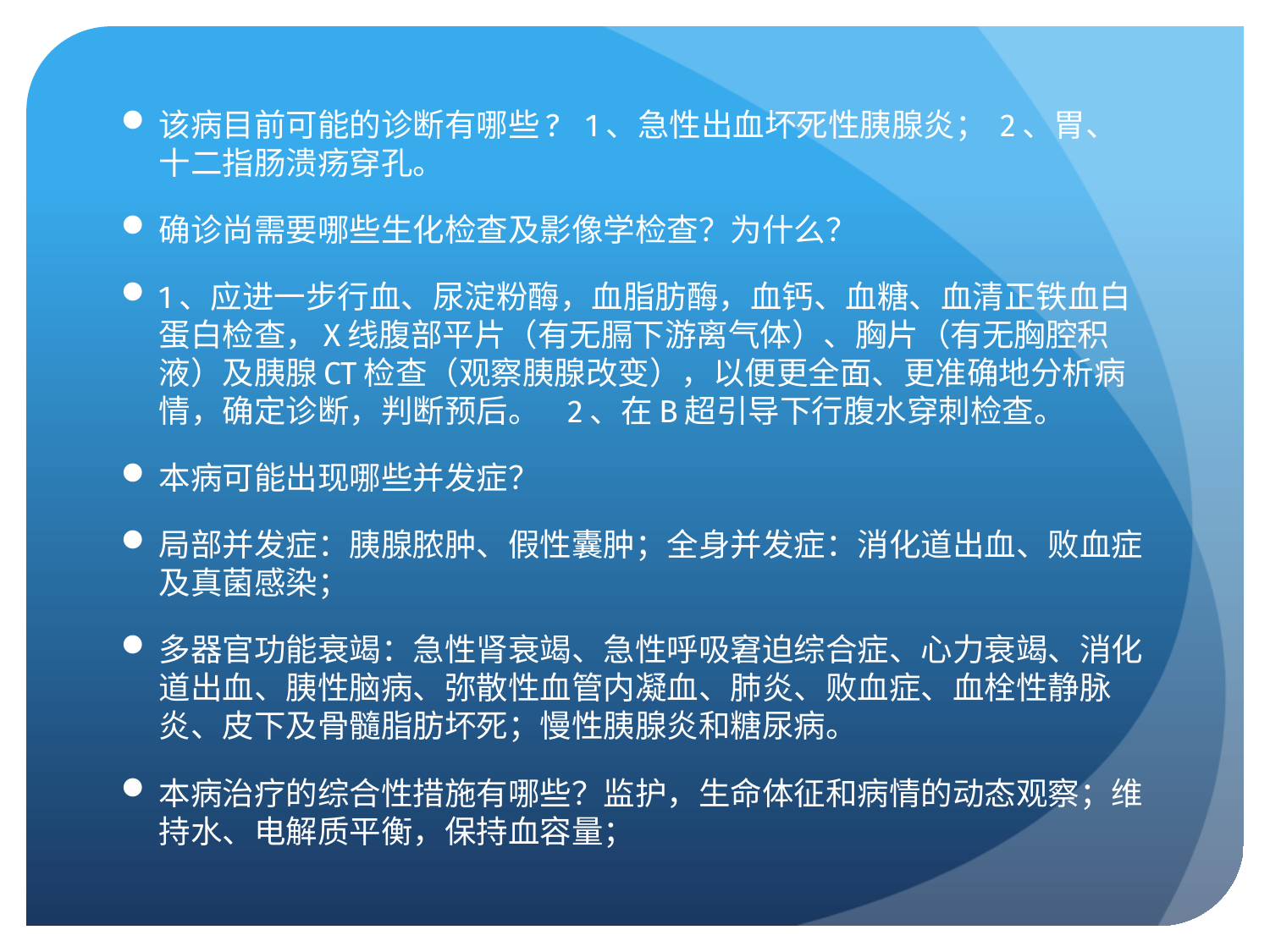

该病目前可能的诊断有哪些?   1、急性出血坏死性胰腺炎； 2、胃、十二指肠溃疡穿孔。
确诊尚需要哪些生化检查及影像学检查？为什么？
1、应进一步行血、尿淀粉酶，血脂肪酶，血钙、血糖、血清正铁血白蛋白检查，X线腹部平片（有无膈下游离气体）、胸片（有无胸腔积液）及胰腺CT检查（观察胰腺改变），以便更全面、更准确地分析病情，确定诊断，判断预后。   2、在B超引导下行腹水穿刺检查。
本病可能出现哪些并发症？
局部并发症：胰腺脓肿、假性囊肿；全身并发症：消化道出血、败血症及真菌感染；
多器官功能衰竭：急性肾衰竭、急性呼吸窘迫综合症、心力衰竭、消化道出血、胰性脑病、弥散性血管内凝血、肺炎、败血症、血栓性静脉炎、皮下及骨髓脂肪坏死；慢性胰腺炎和糖尿病。
本病治疗的综合性措施有哪些？监护，生命体征和病情的动态观察；维持水、电解质平衡，保持血容量；